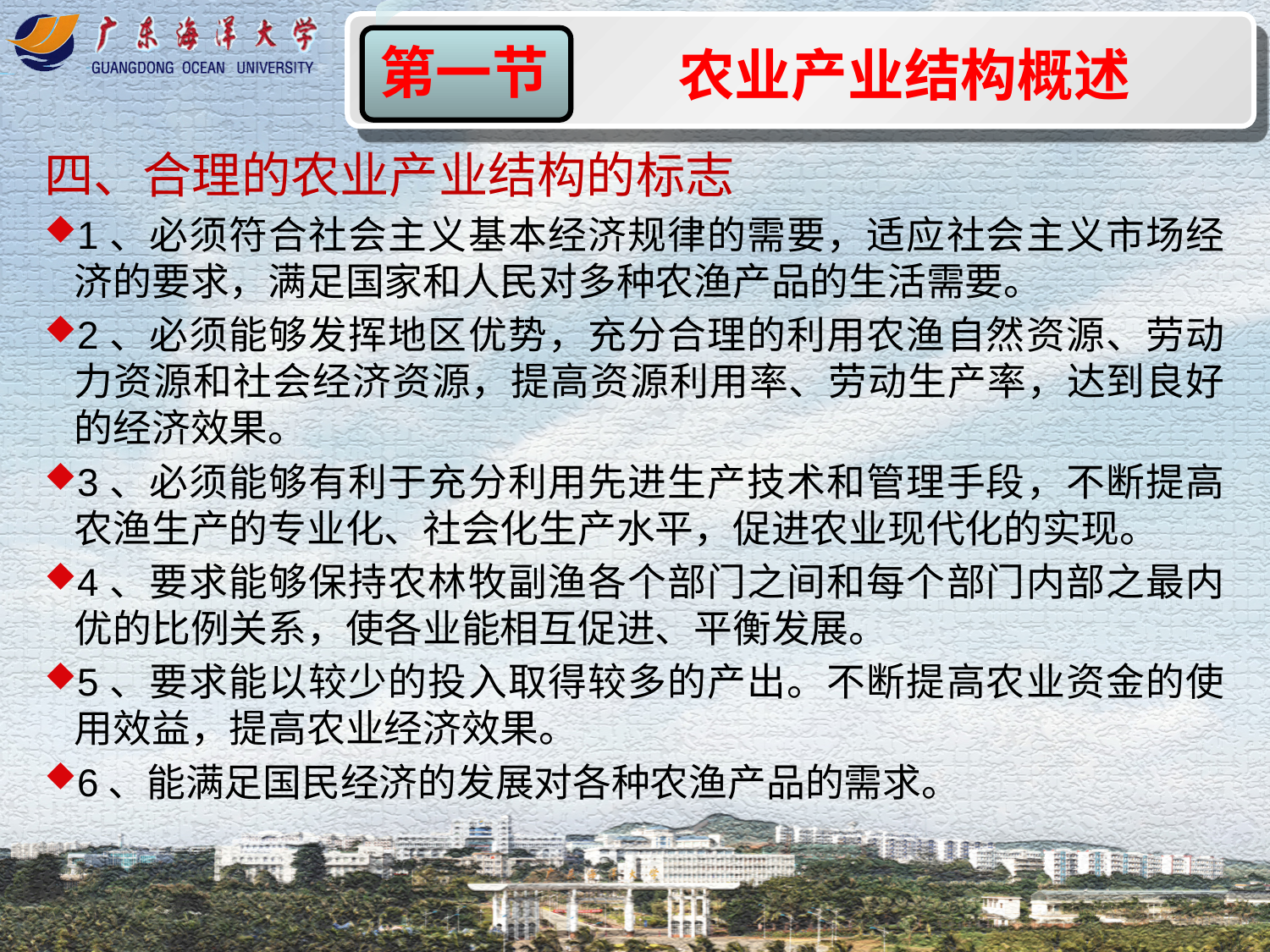

农业产业结构概述

第一节
第一节
四、合理的农业产业结构的标志
1、必须符合社会主义基本经济规律的需要，适应社会主义市场经济的要求，满足国家和人民对多种农渔产品的生活需要。
2、必须能够发挥地区优势，充分合理的利用农渔自然资源、劳动力资源和社会经济资源，提高资源利用率、劳动生产率，达到良好的经济效果。
3、必须能够有利于充分利用先进生产技术和管理手段，不断提高农渔生产的专业化、社会化生产水平，促进农业现代化的实现。
4、要求能够保持农林牧副渔各个部门之间和每个部门内部之最内优的比例关系，使各业能相互促进、平衡发展。
5、要求能以较少的投入取得较多的产出。不断提高农业资金的使用效益，提高农业经济效果。
6、能满足国民经济的发展对各种农渔产品的需求。